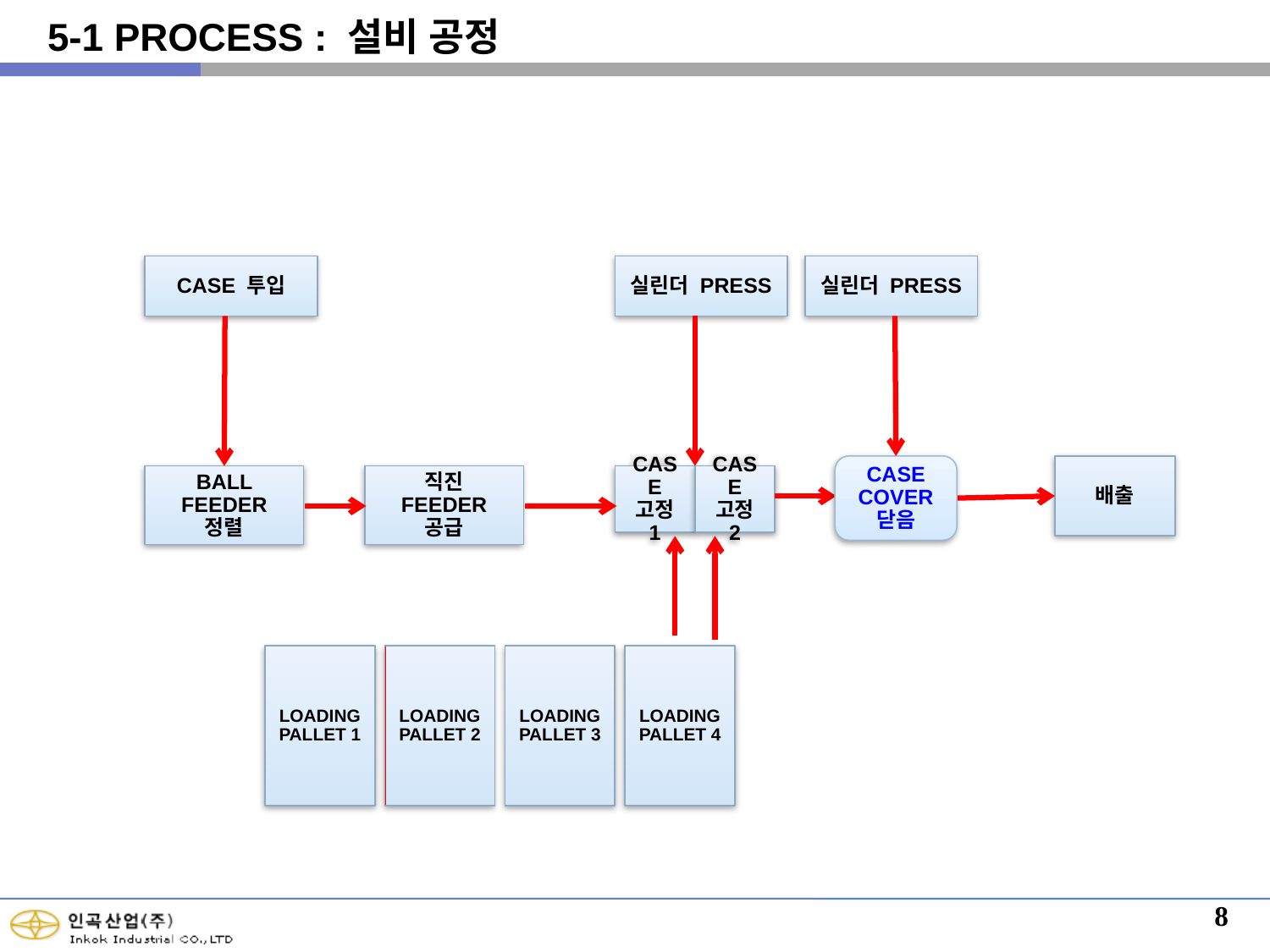

5-1 PROCESS : 설비 공정
CASE 투입
실린더 PRESS
실린더 PRESS
CASE COVER 닫음
배출
BALL FEEDER
정렬
직진 FEEDER
공급
CASE 고정 1
CASE 고정 2
LOADING
PALLET 1
LOADING
PALLET 2
LOADING
PALLET 3
LOADING
PALLET 4
8